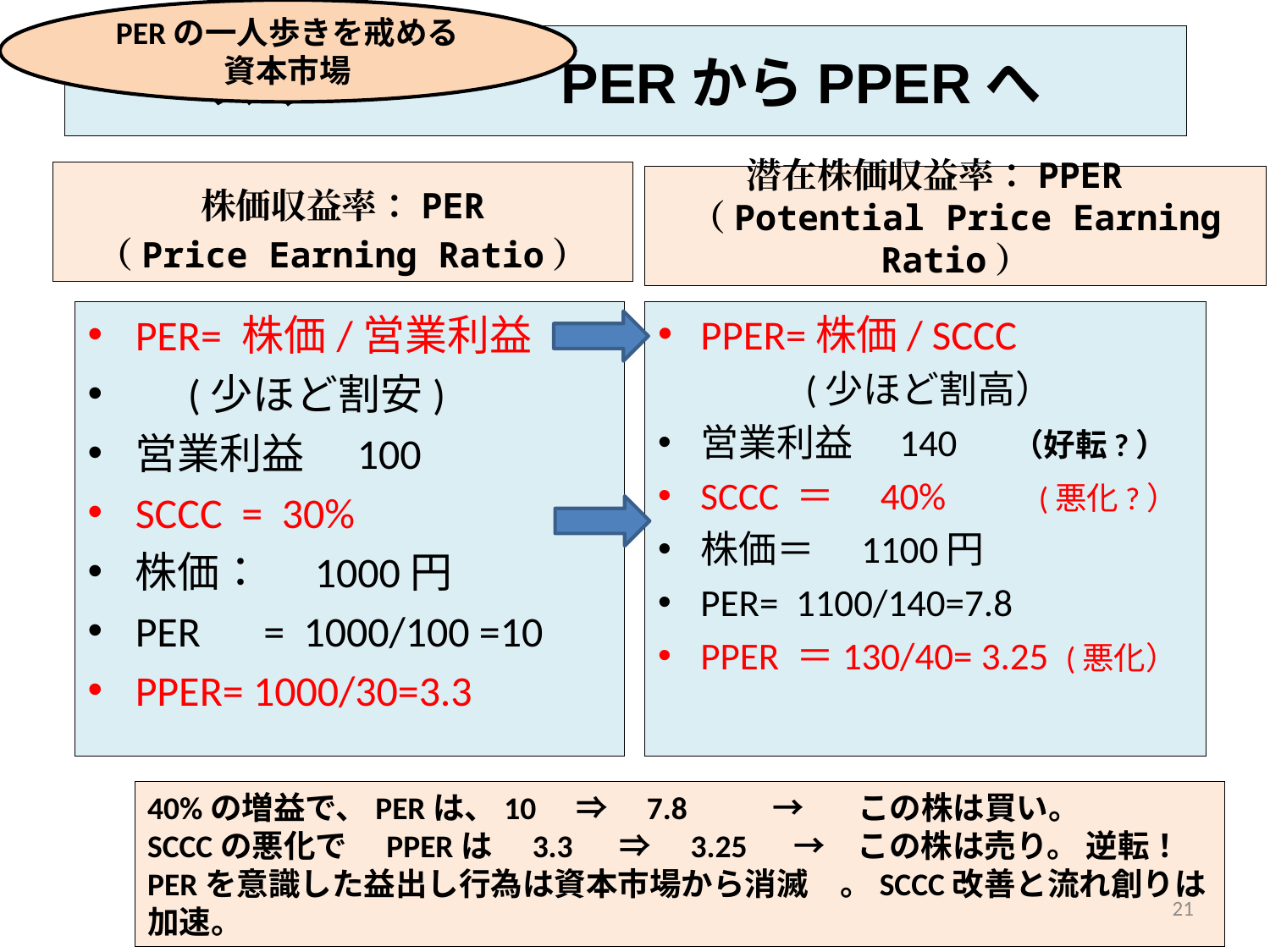

PERの一人歩きを戒める
資本市場
# スマー　           PERからPPERへ
株価収益率：PER
（Price Earning Ratio）
潜在株価収益率：PPER   （Potential Price Earning Ratio）
PER= 株価/営業利益
　(少ほど割安)
営業利益　100
SCCC  =  30%
株価：　1000円
PER　=  1000/100 =10
PPER= 1000/30=3.3

PPER=株価/ SCCC
  　　　(少ほど割高）
営業利益　140 　（好転?）
SCCC ＝　40%　　(悪化?）
株価＝　1100円
PER=  1100/140=7.8
PPER ＝130/40= 3.25  (悪化）

40%の増益で、PERは、10　⇒　7.8　 　 →　   この株は買い。
SCCCの悪化で　PPERは　3.3 　⇒　3.25 　→　この株は売り。 逆転！
PERを意識した益出し行為は資本市場から消滅　。SCCC改善と流れ創りは加速。
益出し　収益力のアップではない。資本市場がこのような指標でみれば、
21